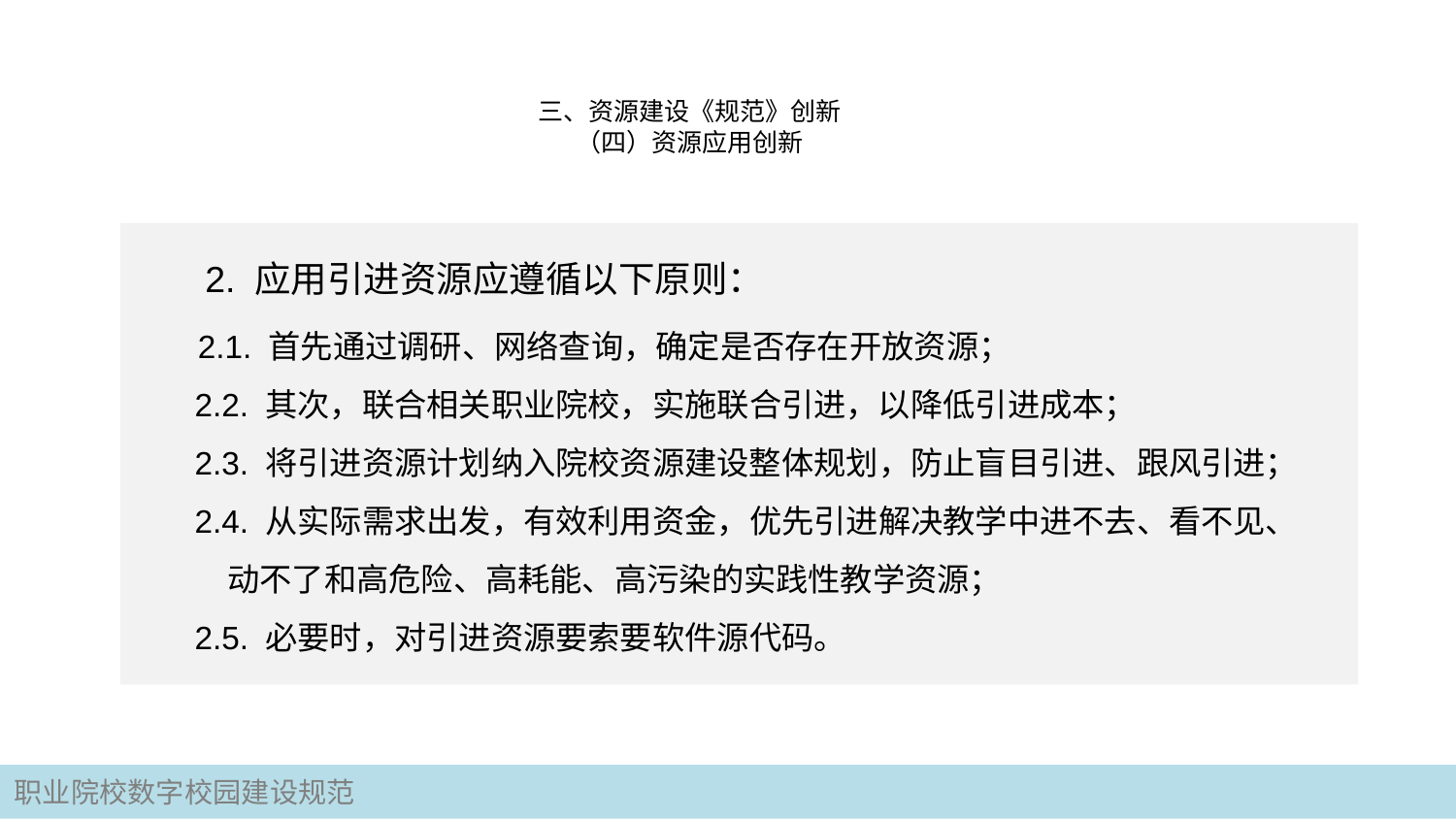

# 三、资源建设《规范》创新 （四）资源应用创新
2. 应用引进资源应遵循以下原则：
          2.1. 首先通过调研、网络查询，确定是否存在开放资源；
           2.2. 其次，联合相关职业院校，实施联合引进，以降低引进成本；
           2.3. 将引进资源计划纳入院校资源建设整体规划，防止盲目引进、跟风引进；
           2.4. 从实际需求出发，有效利用资金，优先引进解决教学中进不去、看不见、
                 动不了和高危险、高耗能、高污染的实践性教学资源；
           2.5. 必要时，对引进资源要索要软件源代码。

职业院校数字校园建设规范